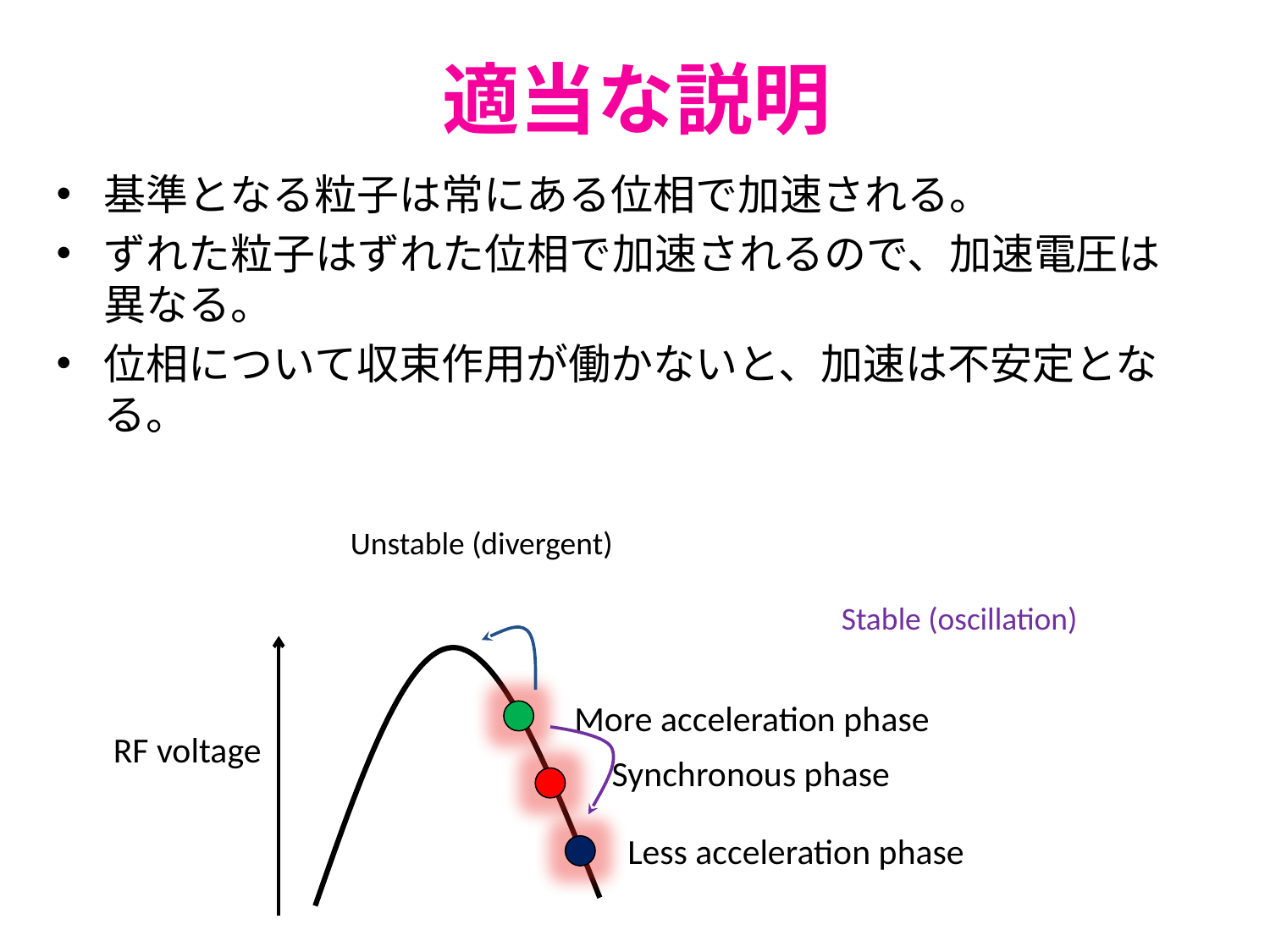

# 適当な説明
基準となる粒子は常にある位相で加速される。
ずれた粒子はずれた位相で加速されるので、加速電圧は異なる。
位相について収束作用が働かないと、加速は不安定となる。
Unstable (divergent)
Stable (oscillation)

More acceleration phase

RF voltage

Synchronous phase

Less acceleration phase